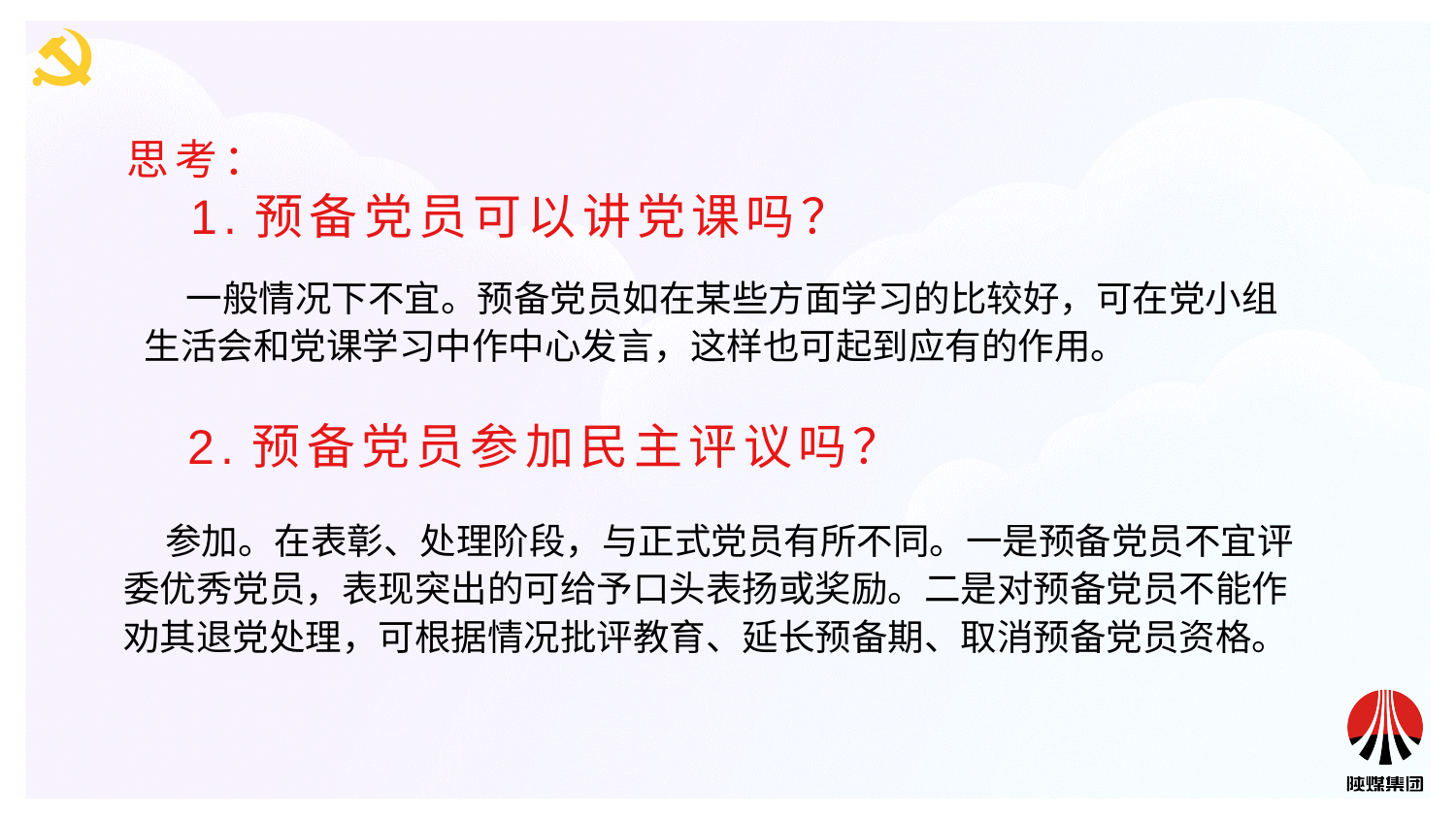

思考：
 1.预备党员可以讲党课吗？
    一般情况下不宜。预备党员如在某些方面学习的比较好，可在党小组生活会和党课学习中作中心发言，这样也可起到应有的作用。
 2.预备党员参加民主评议吗？
    参加。在表彰、处理阶段，与正式党员有所不同。一是预备党员不宜评委优秀党员，表现突出的可给予口头表扬或奖励。二是对预备党员不能作劝其退党处理，可根据情况批评教育、延长预备期、取消预备党员资格。